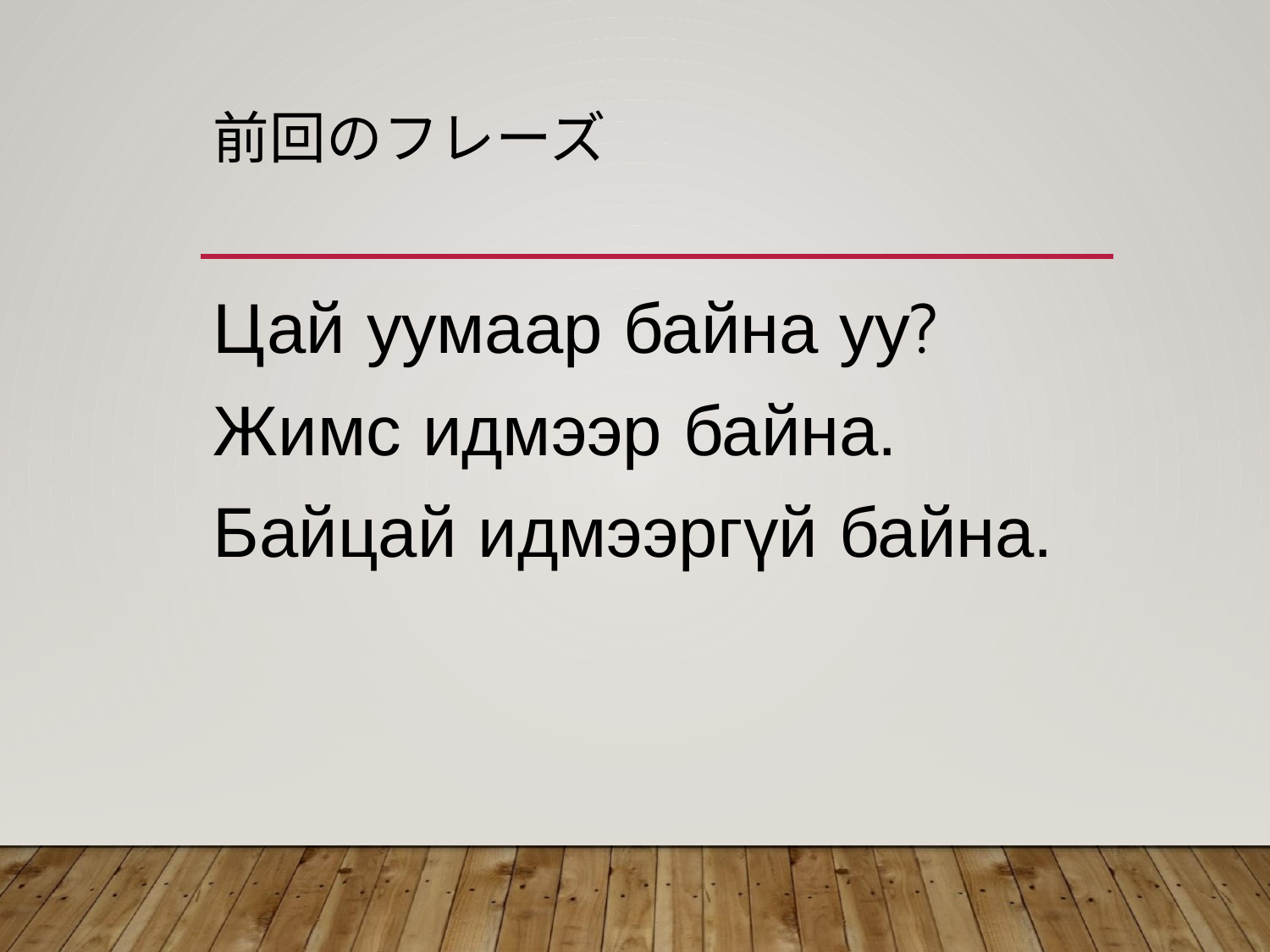

# 前回のフレーズ
Цай уумаар байна уу?
Жимс идмээр байна.
Байцай идмээргүй байна.